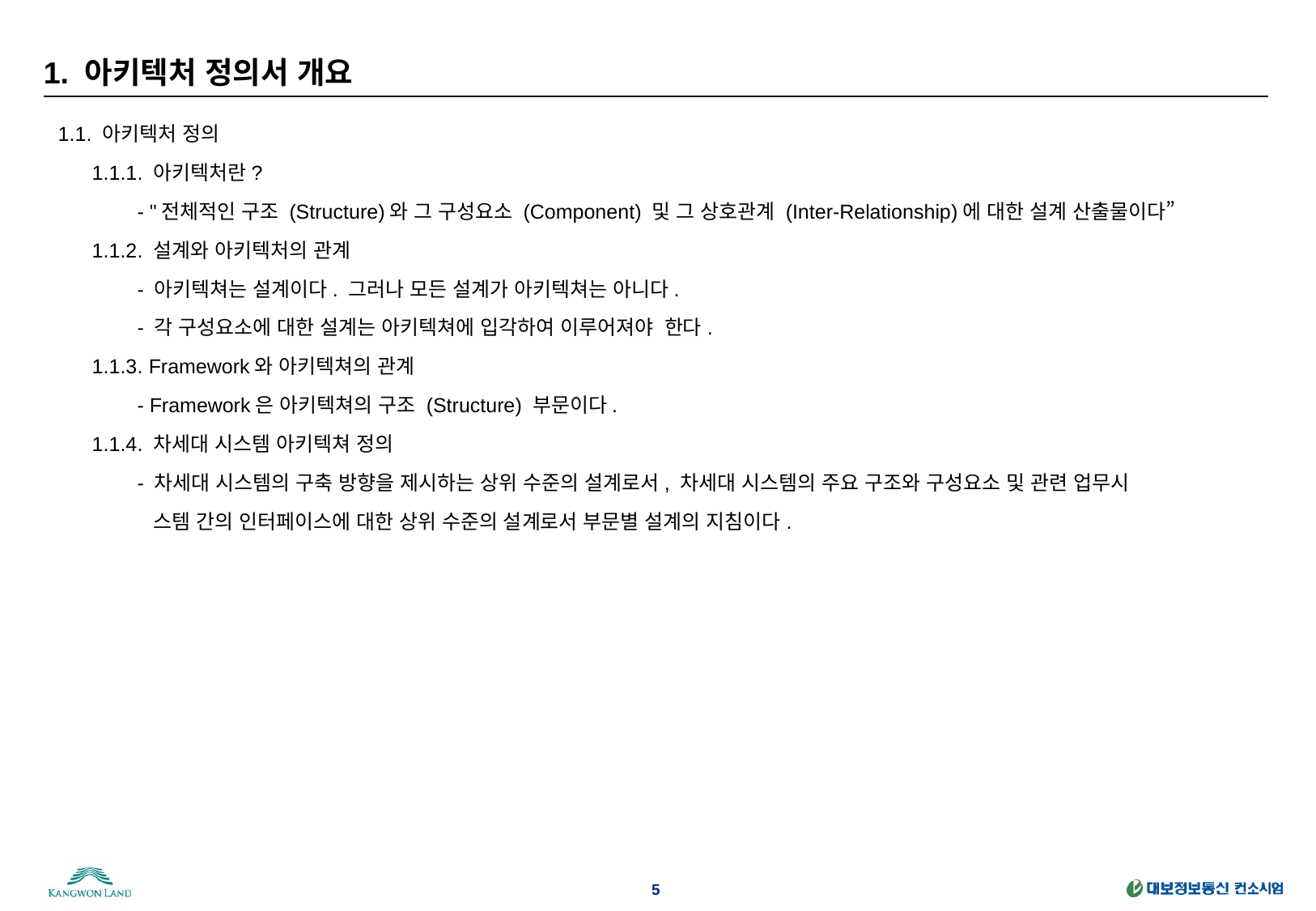

# 1. 아키텍처 정의서 개요
1.1. 아키텍처 정의
      1.1.1. 아키텍처란?
              - "전체적인 구조 (Structure)와 그 구성요소 (Component) 및 그 상호관계 (Inter-Relationship)에 대한 설계 산출물이다”
      1.1.2. 설계와 아키텍처의 관계
              - 아키텍쳐는 설계이다. 그러나 모든 설계가 아키텍쳐는 아니다.
              - 각 구성요소에 대한 설계는 아키텍쳐에 입각하여 이루어져야  한다.
      1.1.3. Framework와 아키텍쳐의 관계
              - Framework은 아키텍쳐의 구조 (Structure) 부문이다.
      1.1.4. 차세대 시스템 아키텍쳐 정의
              - 차세대 시스템의 구축 방향을 제시하는 상위 수준의 설계로서, 차세대 시스템의 주요 구조와 구성요소 및 관련 업무시
                스템 간의 인터페이스에 대한 상위 수준의 설계로서 부문별 설계의 지침이다.
5